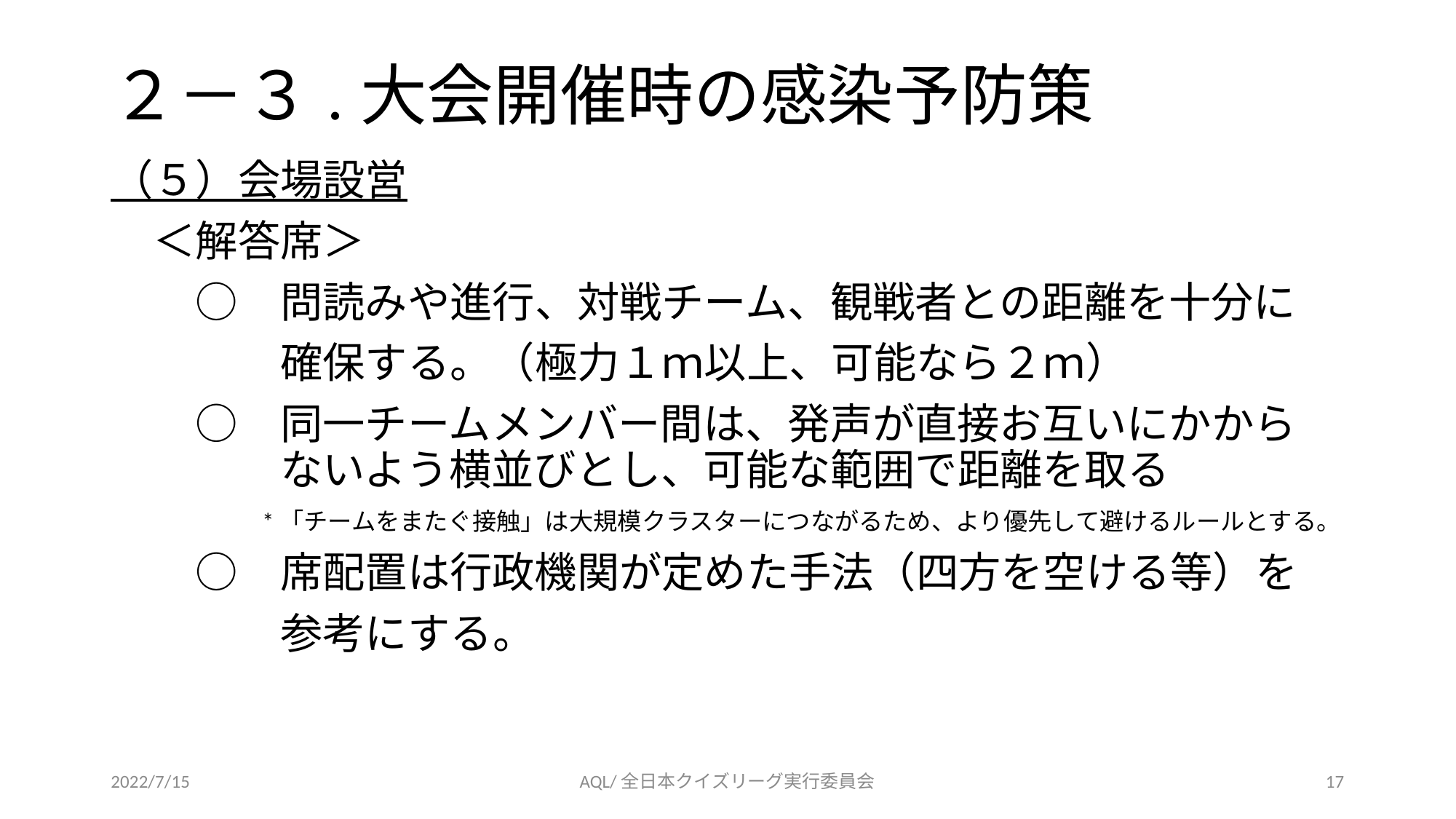

# ２－３.大会開催時の感染予防策
（５）会場設営
　＜解答席＞
　　○　問読みや進行、対戦チーム、観戦者との距離を十分に
　　　　確保する。（極力１ｍ以上、可能なら２ｍ）
　　○　同一チームメンバー間は、発声が直接お互いにかから
　　　　ないよう横並びとし、可能な範囲で距離を取る
　　　　　　*「チームをまたぐ接触」は大規模クラスターにつながるため、より優先して避けるルールとする。
　　○　席配置は行政機関が定めた手法（四方を空ける等）を
　　　　参考にする。
2022/7/15
AQL/全日本クイズリーグ実行委員会
17